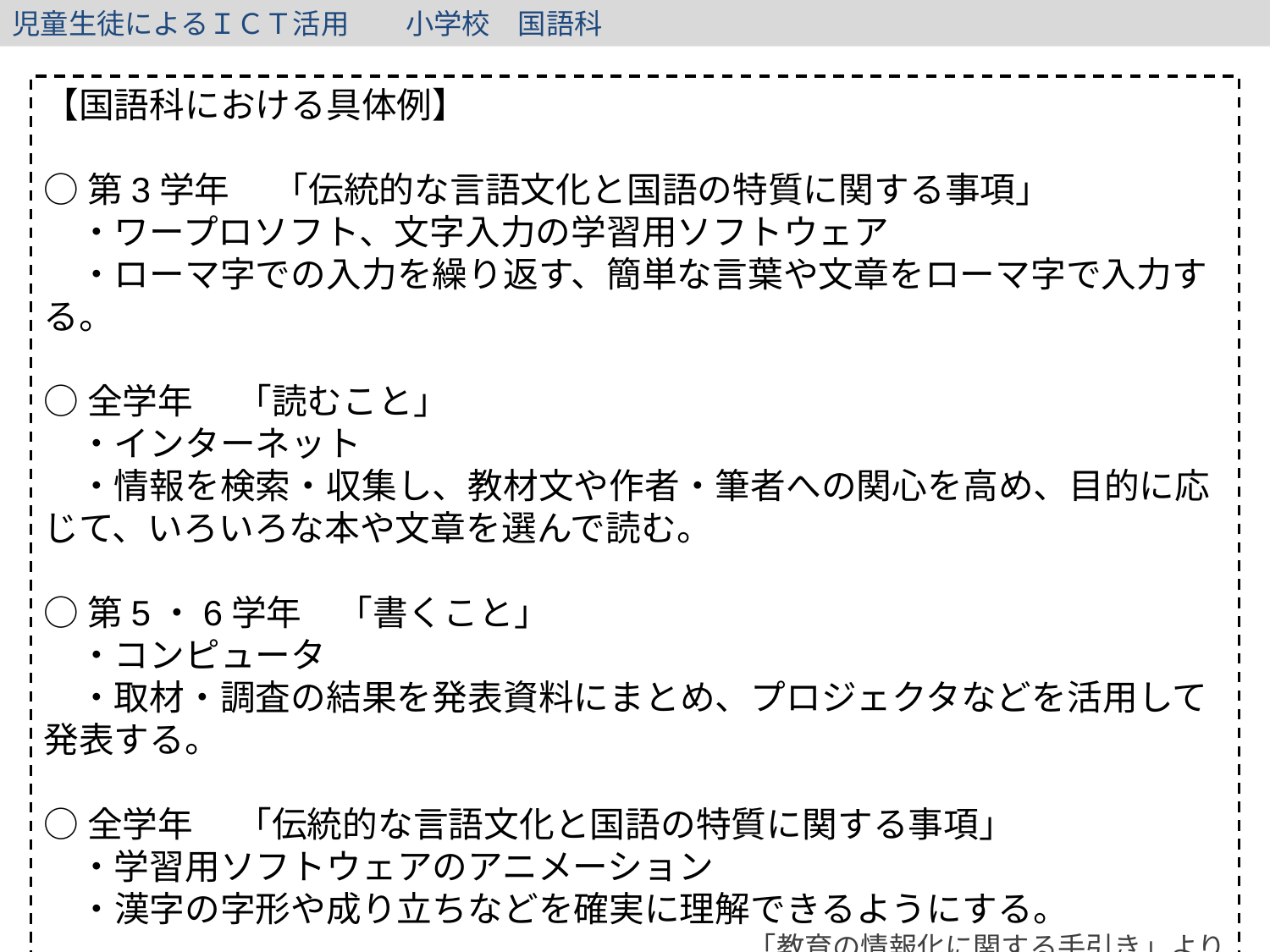

児童生徒によるＩＣＴ活用　　小学校　国語科
【国語科における具体例】

○第3学年 　「伝統的な言語文化と国語の特質に関する事項」
　・ワープロソフト、文字入力の学習用ソフトウェア
　・ローマ字での入力を繰り返す、簡単な言葉や文章をローマ字で入力する。

○全学年 　「読むこと」
　・インターネット
　・情報を検索・収集し、教材文や作者・筆者への関心を高め、目的に応じて、いろいろな本や文章を選んで読む。

○第5・6学年　「書くこと」
　・コンピュータ
　・取材・調査の結果を発表資料にまとめ、プロジェクタなどを活用して発表する。

○全学年 　「伝統的な言語文化と国語の特質に関する事項」
　・学習用ソフトウェアのアニメーション
　・漢字の字形や成り立ちなどを確実に理解できるようにする。
「教育の情報化に関する手引き」より